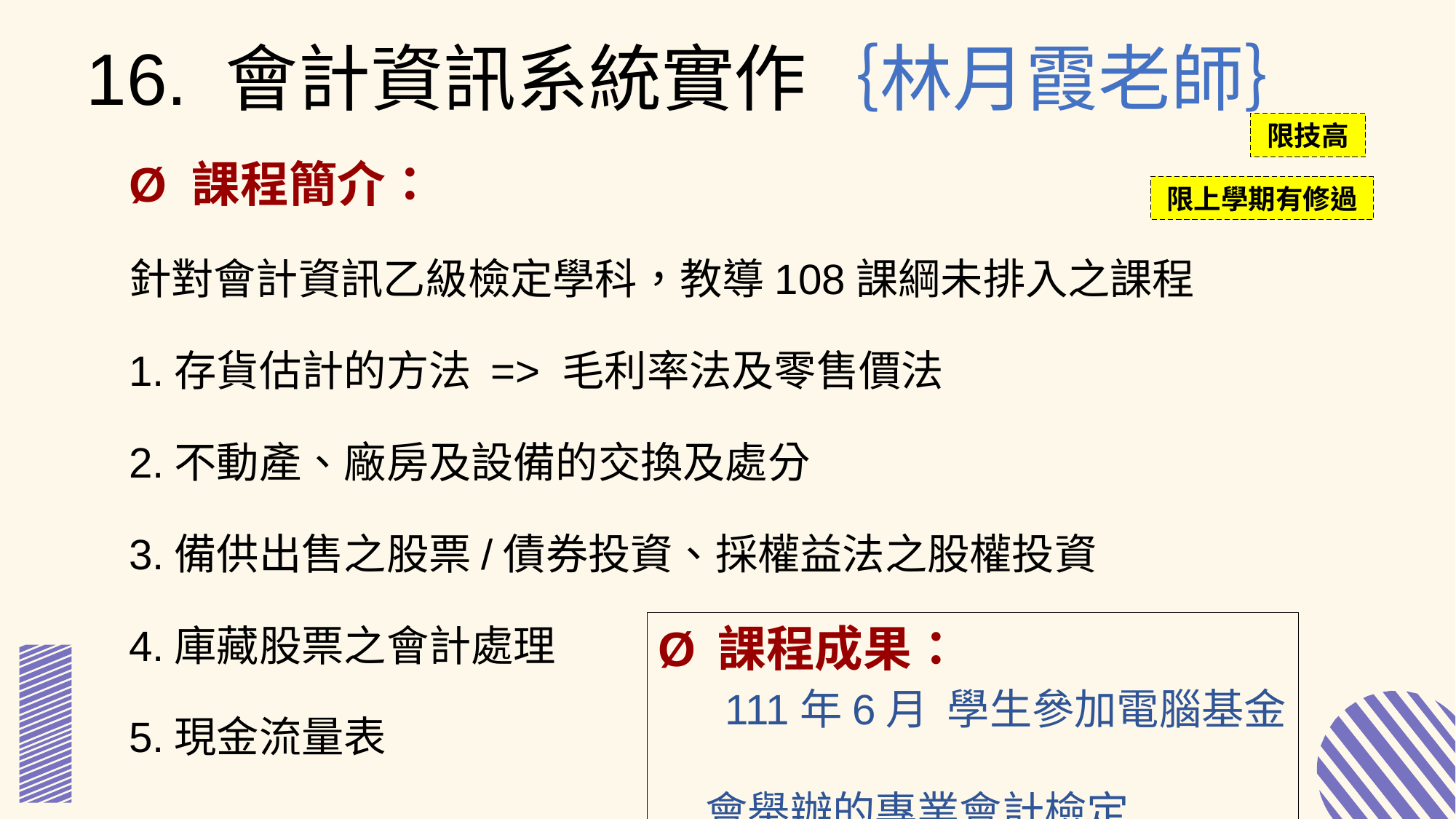

16. 會計資訊系統實作｛林月霞老師｝
Ø 課程簡介：
針對會計資訊乙級檢定學科，教導108課綱未排入之課程
1.存貨估計的方法 => 毛利率法及零售價法
2.不動產、廠房及設備的交換及處分
3.備供出售之股票/債券投資、採權益法之股權投資
4.庫藏股票之會計處理
5.現金流量表

限技高
限上學期有修過
Ø  課程成果：
     111年6月  學生參加電腦基金
     會舉辦的專業會計檢定